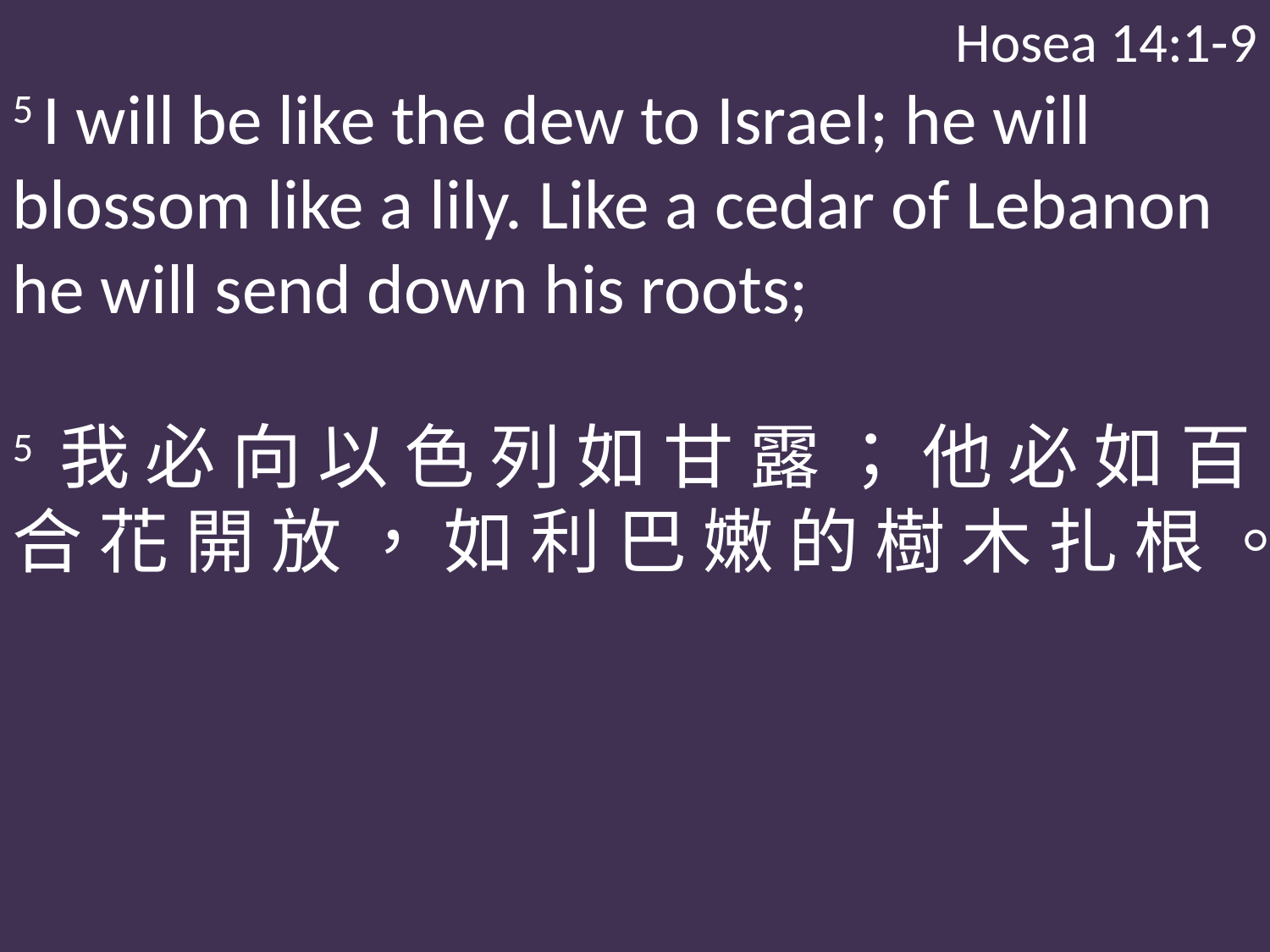

Hosea 14:1-9
5 I will be like the dew to Israel; he will blossom like a lily. Like a cedar of Lebanon he will send down his roots;

5 我 必 向 以 色 列 如 甘 露 ； 他 必 如 百 合 花 開 放 ， 如 利 巴 嫩 的 樹 木 扎 根 。